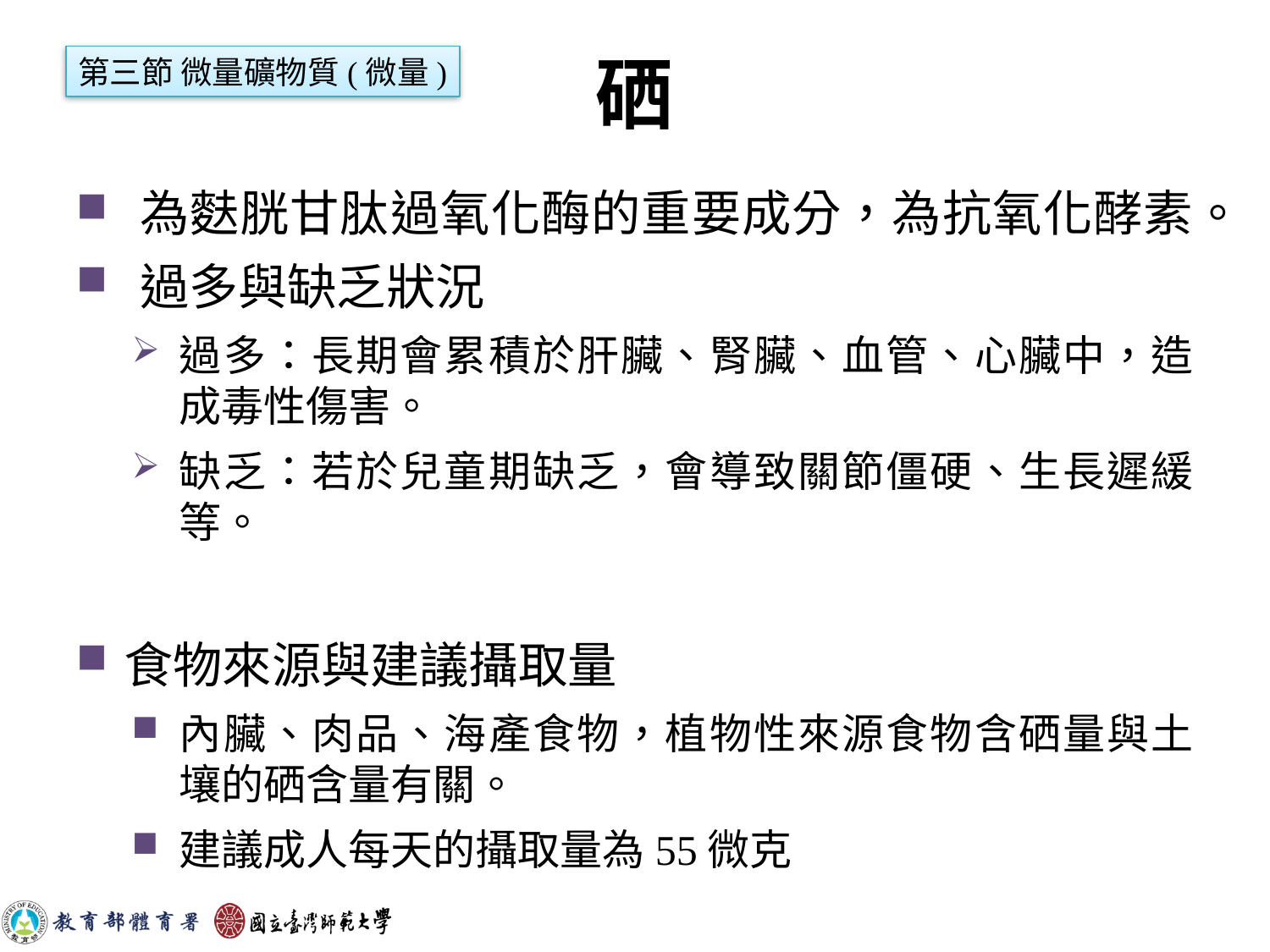

# 硒
第三節 微量礦物質(微量)
為麩胱甘肽過氧化酶的重要成分，為抗氧化酵素。
過多與缺乏狀況
過多：長期會累積於肝臟、腎臟、血管、心臟中，造成毒性傷害。
缺乏：若於兒童期缺乏，會導致關節僵硬、生長遲緩等。

食物來源與建議攝取量
內臟、肉品、海產食物，植物性來源食物含硒量與土壤的硒含量有關。
建議成人每天的攝取量為55微克